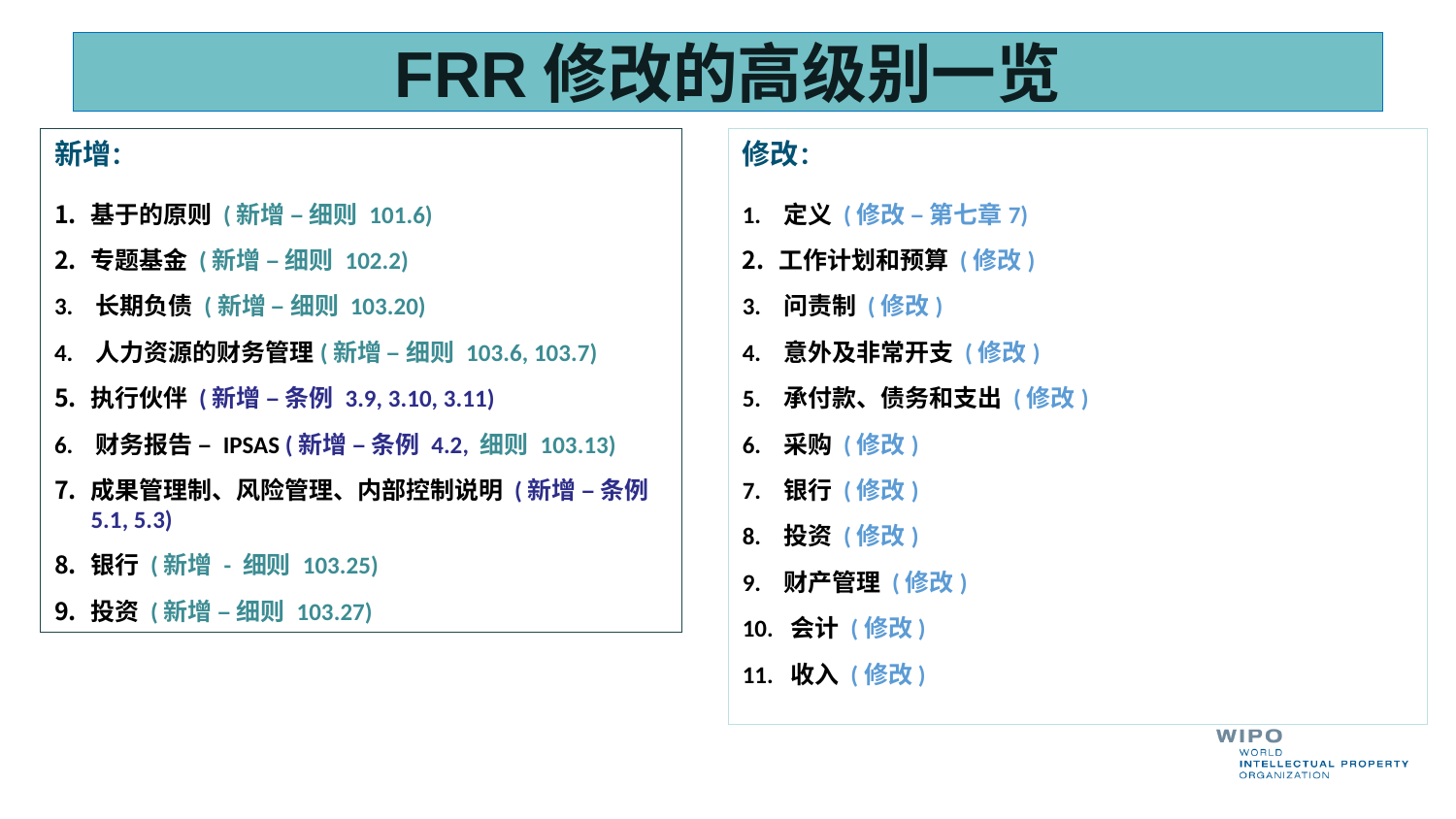

# FRR修改的高级别一览
新增：

基于的原则 (新增 – 细则 101.6)

专题基金 (新增 – 细则 102.2)

3.   长期负债 (新增 – 细则 103.20)

4.   人力资源的财务管理(新增 – 细则 103.6, 103.7)

执行伙伴 (新增 – 条例 3.9, 3.10, 3.11)

6.   财务报告 – IPSAS (新增 – 条例 4.2, 细则 103.13)

成果管理制、风险管理、内部控制说明 (新增 – 条例 5.1, 5.3)

银行 (新增 - 细则 103.25)

投资 (新增 – 细则 103.27)
修改：

1.   定义 (修改 – 第七章7)

工作计划和预算 (修改)

3.   问责制 (修改)

4.   意外及非常开支 (修改)

5.   承付款、债务和支出 (修改)

6.   采购 (修改)

7.   银行 (修改)

8.   投资 (修改)

9.   财产管理 (修改)

10.  会计 (修改)

11.  收入 (修改)